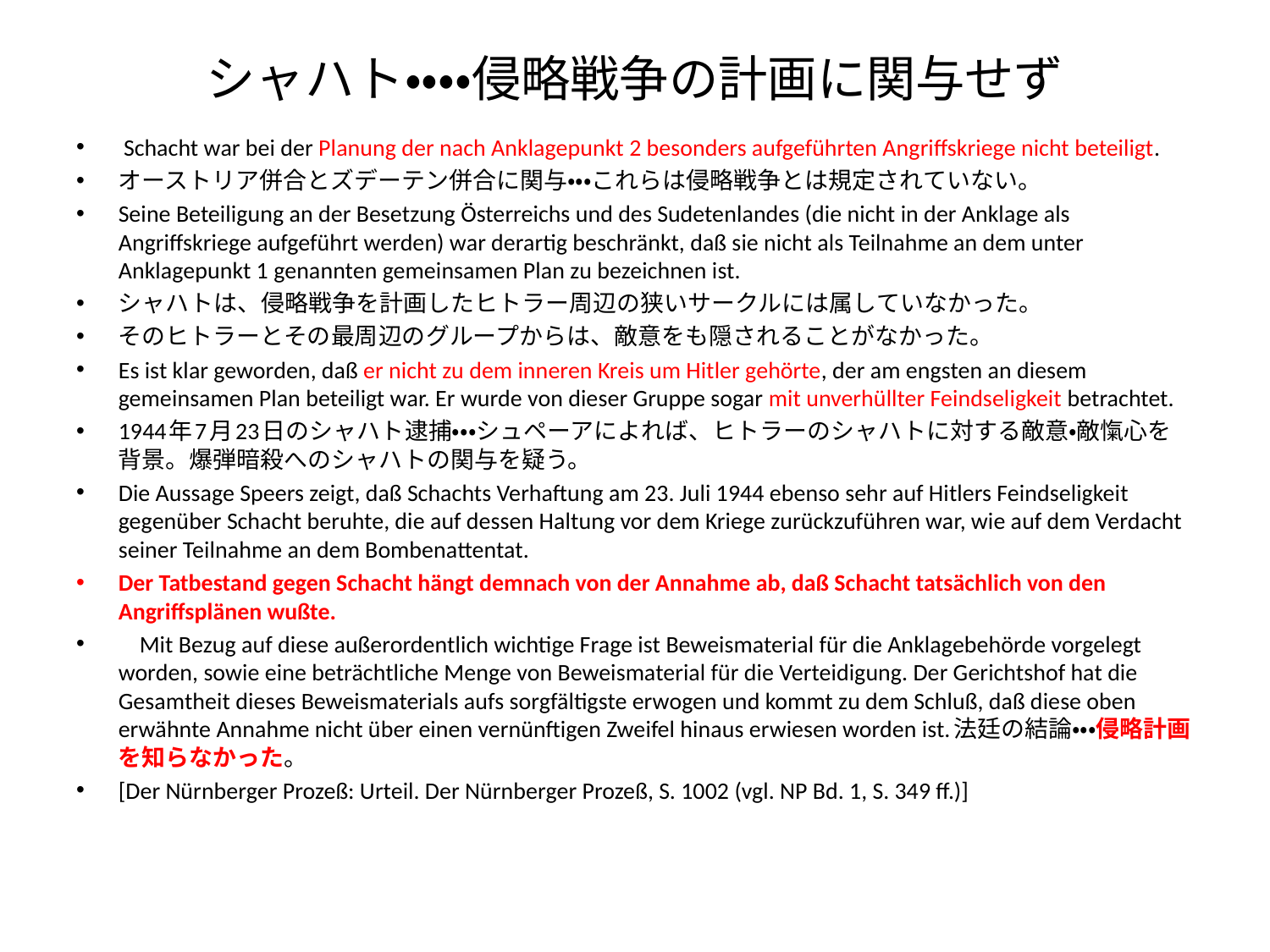

# シャハト・・・・侵略戦争の計画に関与せず
 Schacht war bei der Planung der nach Anklagepunkt 2 besonders aufgeführten Angriffskriege nicht beteiligt.
オーストリア併合とズデーテン併合に関与・・・これらは侵略戦争とは規定されていない。
Seine Beteiligung an der Besetzung Österreichs und des Sudetenlandes (die nicht in der Anklage als Angriffskriege aufgeführt werden) war derartig beschränkt, daß sie nicht als Teilnahme an dem unter Anklagepunkt 1 genannten gemeinsamen Plan zu bezeichnen ist.
シャハトは、侵略戦争を計画したヒトラー周辺の狭いサークルには属していなかった。
そのヒトラーとその最周辺のグループからは、敵意をも隠されることがなかった。
Es ist klar geworden, daß er nicht zu dem inneren Kreis um Hitler gehörte, der am engsten an diesem gemeinsamen Plan beteiligt war. Er wurde von dieser Gruppe sogar mit unverhüllter Feindseligkeit betrachtet.
1944年7月23日のシャハト逮捕・・・シュペーアによれば、ヒトラーのシャハトに対する敵意・敵愾心を背景。爆弾暗殺へのシャハトの関与を疑う。
Die Aussage Speers zeigt, daß Schachts Verhaftung am 23. Juli 1944 ebenso sehr auf Hitlers Feindseligkeit gegenüber Schacht beruhte, die auf dessen Haltung vor dem Kriege zurückzuführen war, wie auf dem Verdacht seiner Teilnahme an dem Bombenattentat.
Der Tatbestand gegen Schacht hängt demnach von der Annahme ab, daß Schacht tatsächlich von den Angriffsplänen wußte.
    Mit Bezug auf diese außerordentlich wichtige Frage ist Beweismaterial für die Anklagebehörde vorgelegt worden, sowie eine beträchtliche Menge von Beweismaterial für die Verteidigung. Der Gerichtshof hat die Gesamtheit dieses Beweismaterials aufs sorgfältigste erwogen und kommt zu dem Schluß, daß diese oben erwähnte Annahme nicht über einen vernünftigen Zweifel hinaus erwiesen worden ist.法廷の結論・・・侵略計画を知らなかった。
[Der Nürnberger Prozeß: Urteil. Der Nürnberger Prozeß, S. 1002 (vgl. NP Bd. 1, S. 349 ff.)]